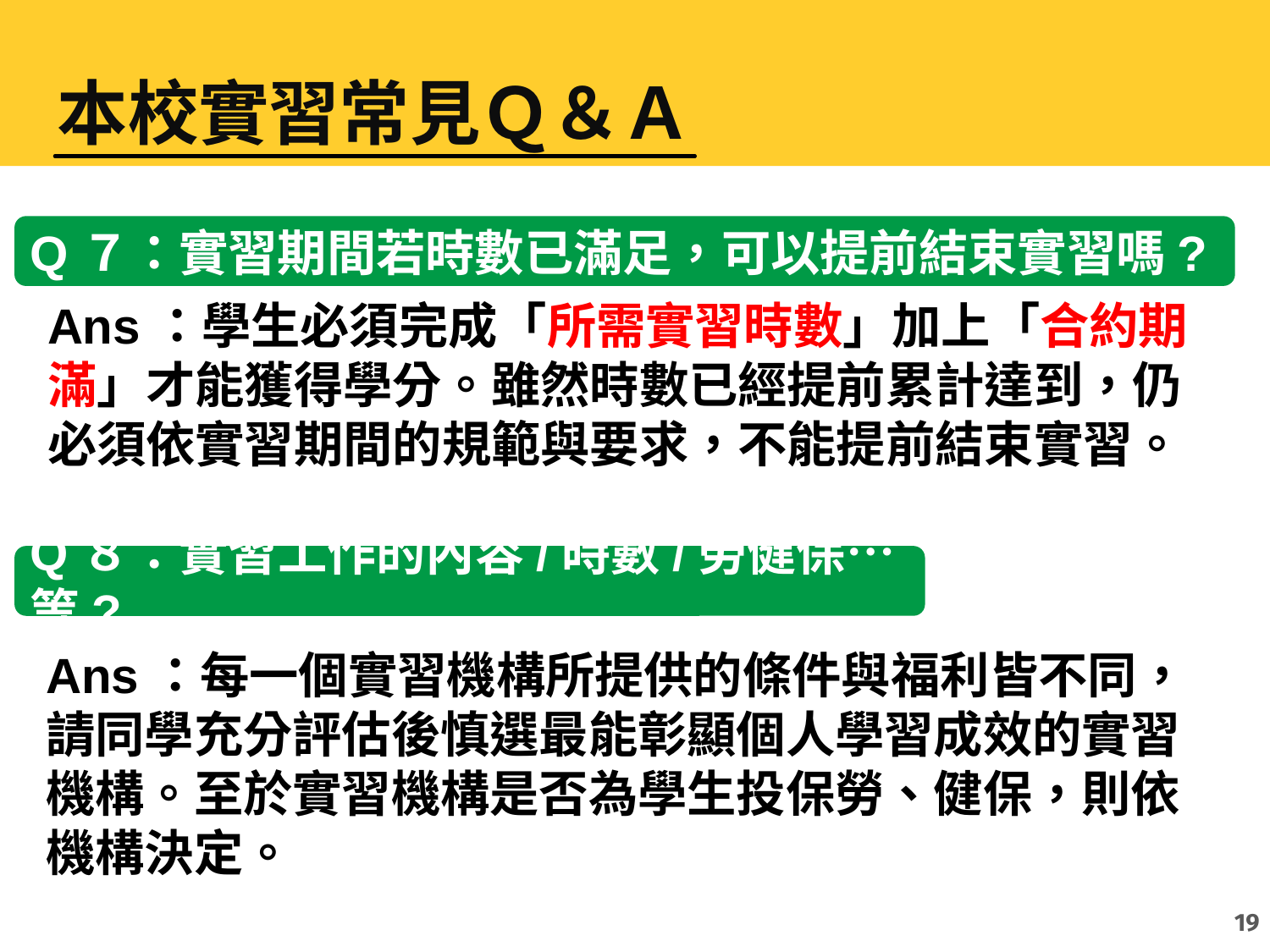

本校實習常見Ｑ＆Ａ
Q７：實習期間若時數已滿足，可以提前結束實習嗎?
Ans：學生必須完成「所需實習時數」加上「合約期滿」才能獲得學分。雖然時數已經提前累計達到，仍必須依實習期間的規範與要求，不能提前結束實習。

Q８：實習工作的內容/時數/勞健保…等?
Ans：每一個實習機構所提供的條件與福利皆不同，請同學充分評估後慎選最能彰顯個人學習成效的實習機構。至於實習機構是否為學生投保勞、健保，則依機構決定。